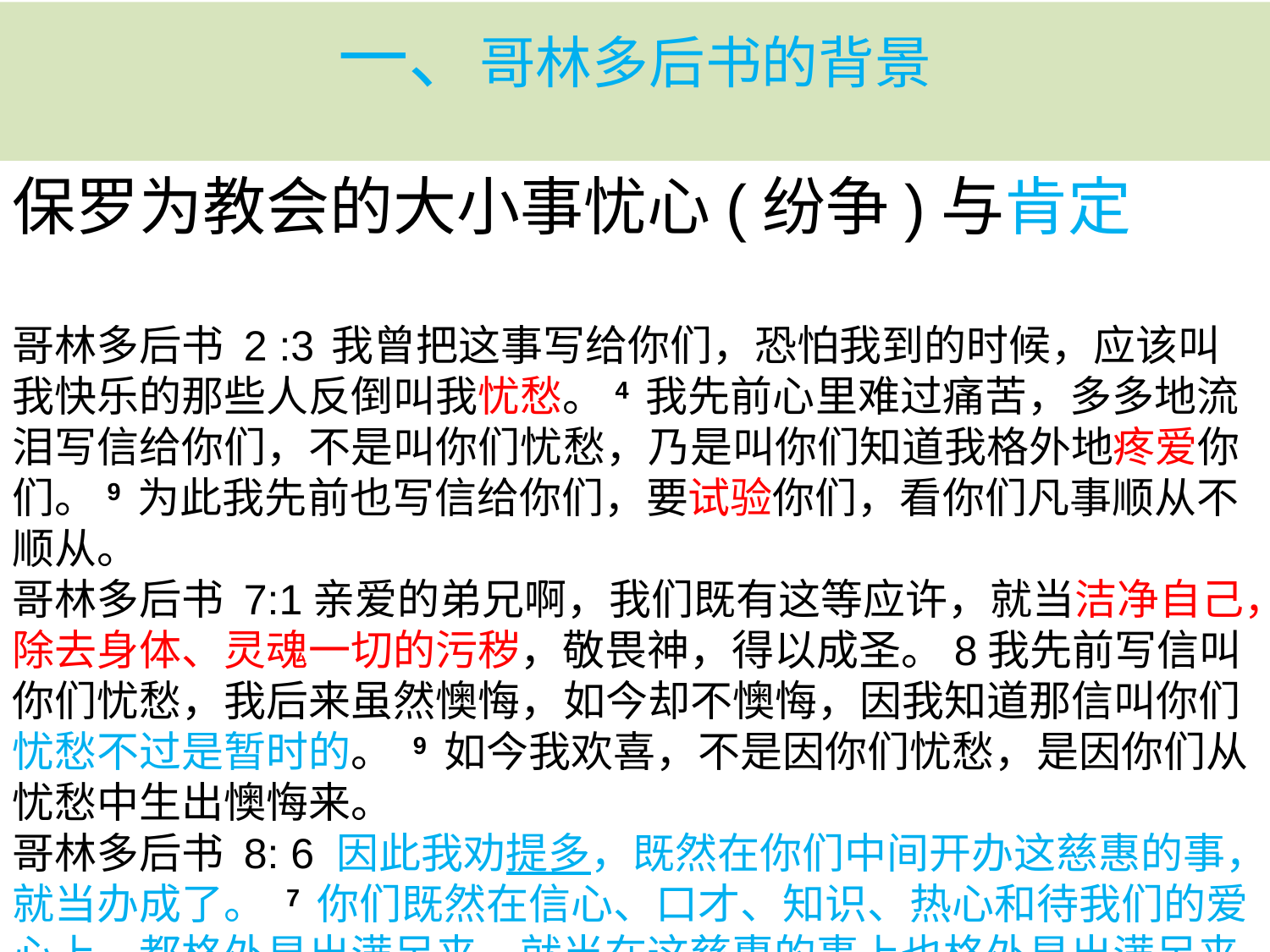

# 一、哥林多后书的背景
保罗为教会的大小事忧心(纷争)与肯定

哥林多后书 2 :3 我曾把这事写给你们，恐怕我到的时候，应该叫我快乐的那些人反倒叫我忧愁。4 我先前心里难过痛苦，多多地流泪写信给你们，不是叫你们忧愁，乃是叫你们知道我格外地疼爱你们。9 为此我先前也写信给你们，要试验你们，看你们凡事顺从不顺从。
哥林多后书 7:1亲爱的弟兄啊，我们既有这等应许，就当洁净自己，除去身体、灵魂一切的污秽，敬畏神，得以成圣。8我先前写信叫你们忧愁，我后来虽然懊悔，如今却不懊悔，因我知道那信叫你们忧愁不过是暂时的。 9 如今我欢喜，不是因你们忧愁，是因你们从忧愁中生出懊悔来。
哥林多后书 8: 6 因此我劝提多，既然在你们中间开办这慈惠的事，就当办成了。 7 你们既然在信心、口才、知识、热心和待我们的爱心上，都格外显出满足来，就当在这慈惠的事上也格外显出满足来。